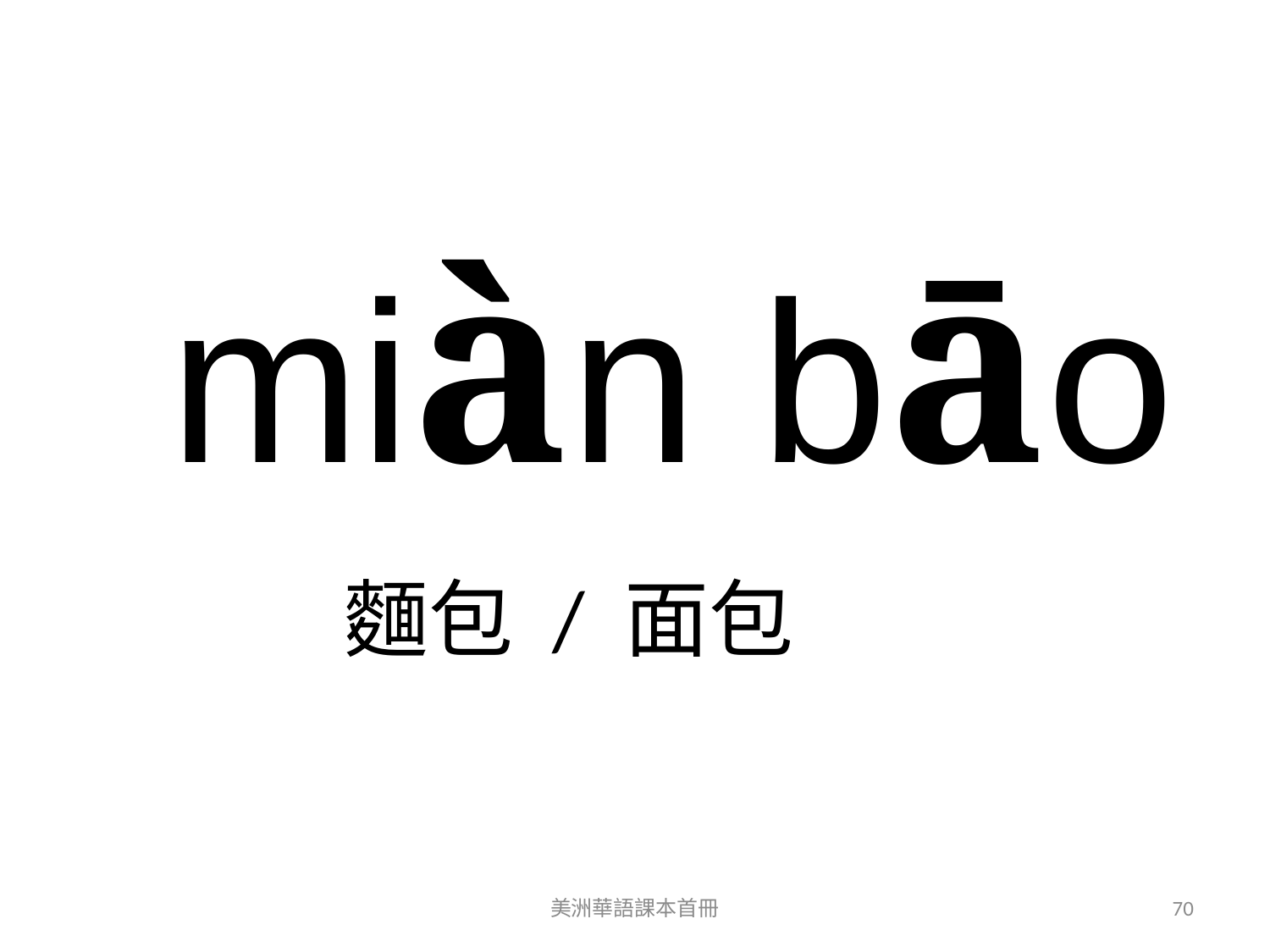

miàn bāo
麵包 / 面包
美洲華語課本首冊
70